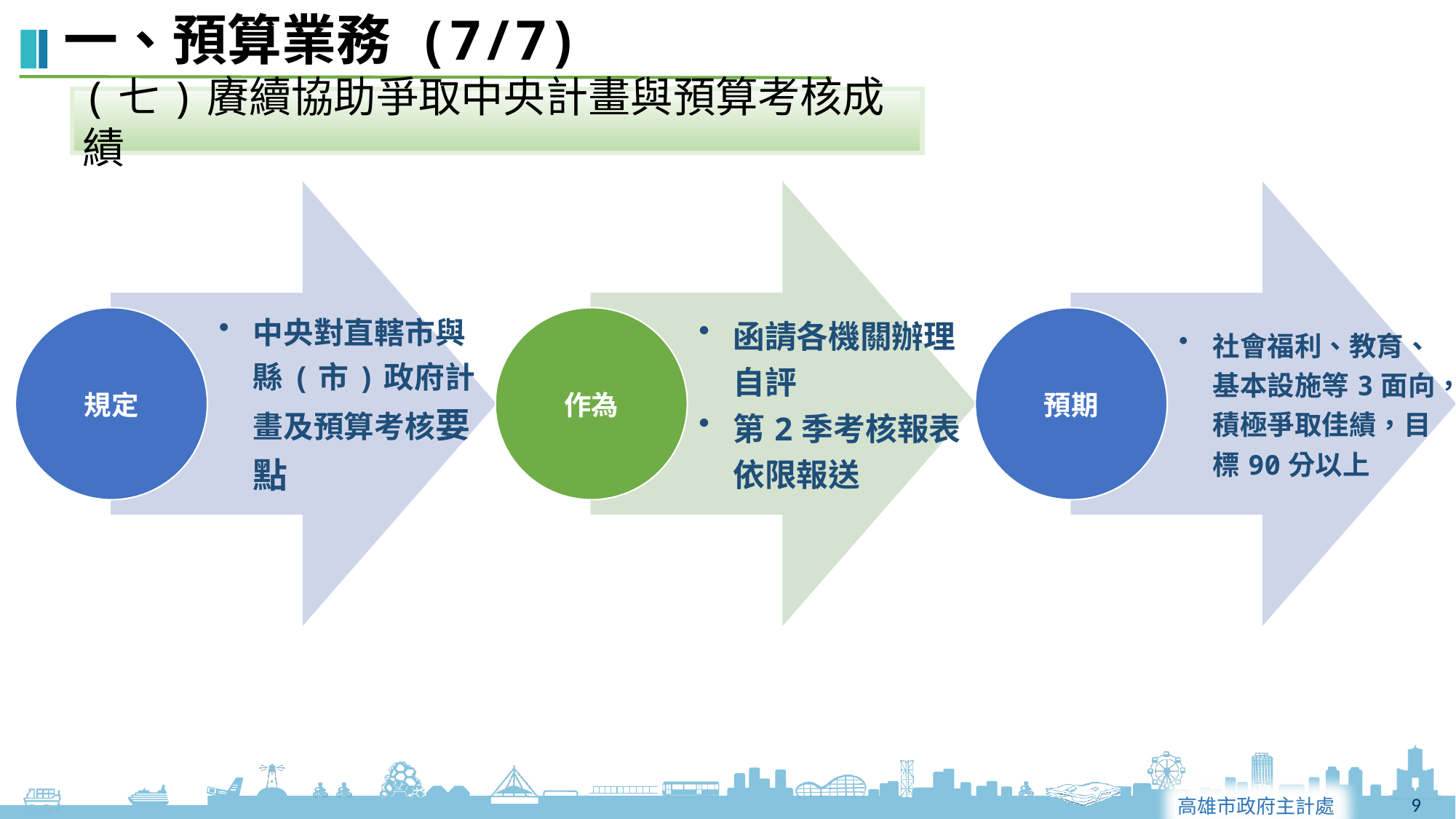

一、預算業務 (7/7)
規定
中央對直轄市與縣(市)政府計畫及預算考核要點
作為
函請各機關辦理自評
預期
社會福利、教育、基本設施等3面向，積極爭取佳績，目標90分以上
第2季考核報表依限報送
(七)賡續協助爭取中央計畫與預算考核成績